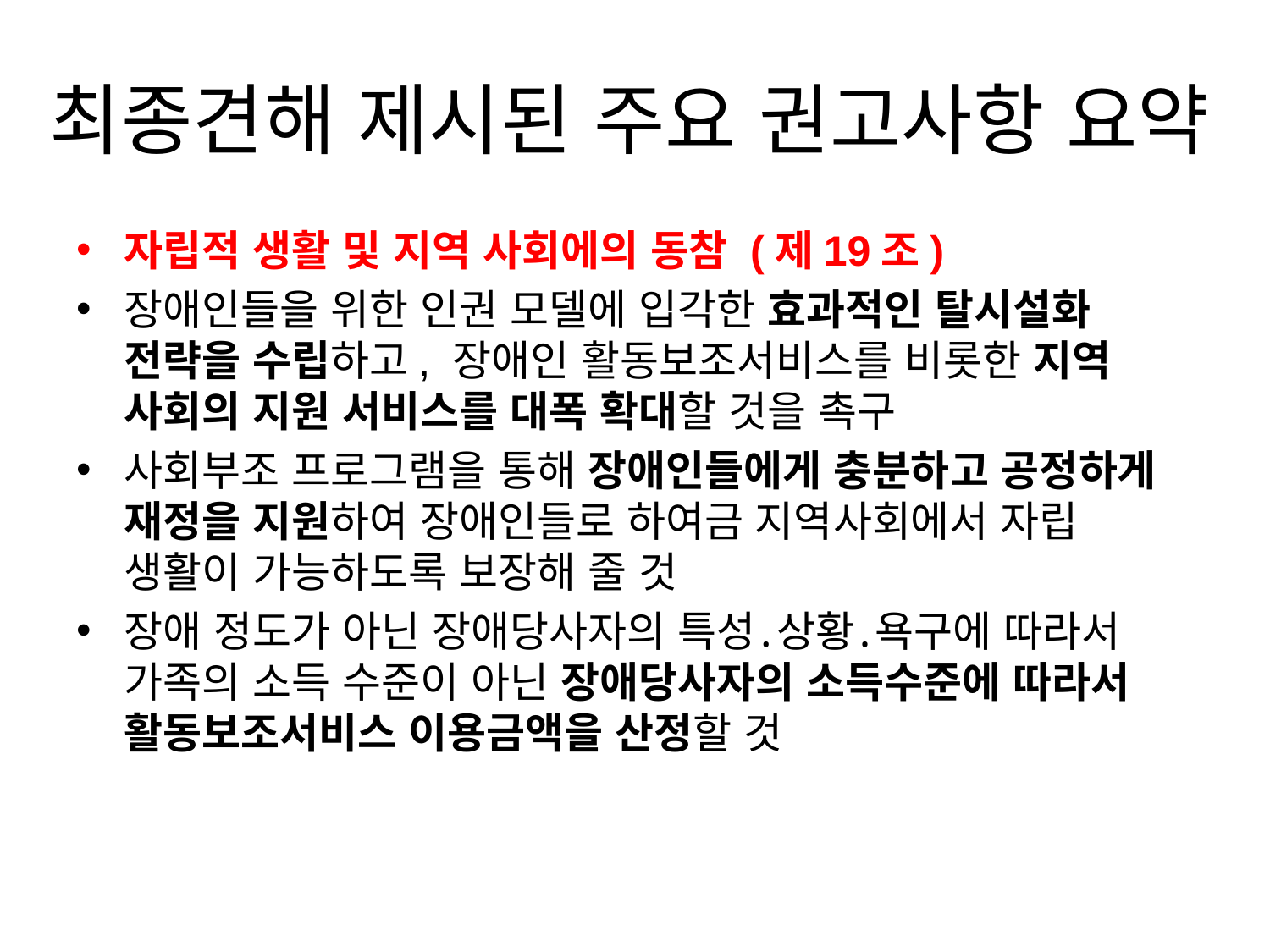

# 최종견해 제시된 주요 권고사항 요약
자립적 생활 및 지역 사회에의 동참 (제19조)
장애인들을 위한 인권 모델에 입각한 효과적인 탈시설화 전략을 수립하고, 장애인 활동보조서비스를 비롯한 지역 사회의 지원 서비스를 대폭 확대할 것을 촉구
사회부조 프로그램을 통해 장애인들에게 충분하고 공정하게 재정을 지원하여 장애인들로 하여금 지역사회에서 자립 생활이 가능하도록 보장해 줄 것
장애 정도가 아닌 장애당사자의 특성․상황․욕구에 따라서 가족의 소득 수준이 아닌 장애당사자의 소득수준에 따라서 활동보조서비스 이용금액을 산정할 것